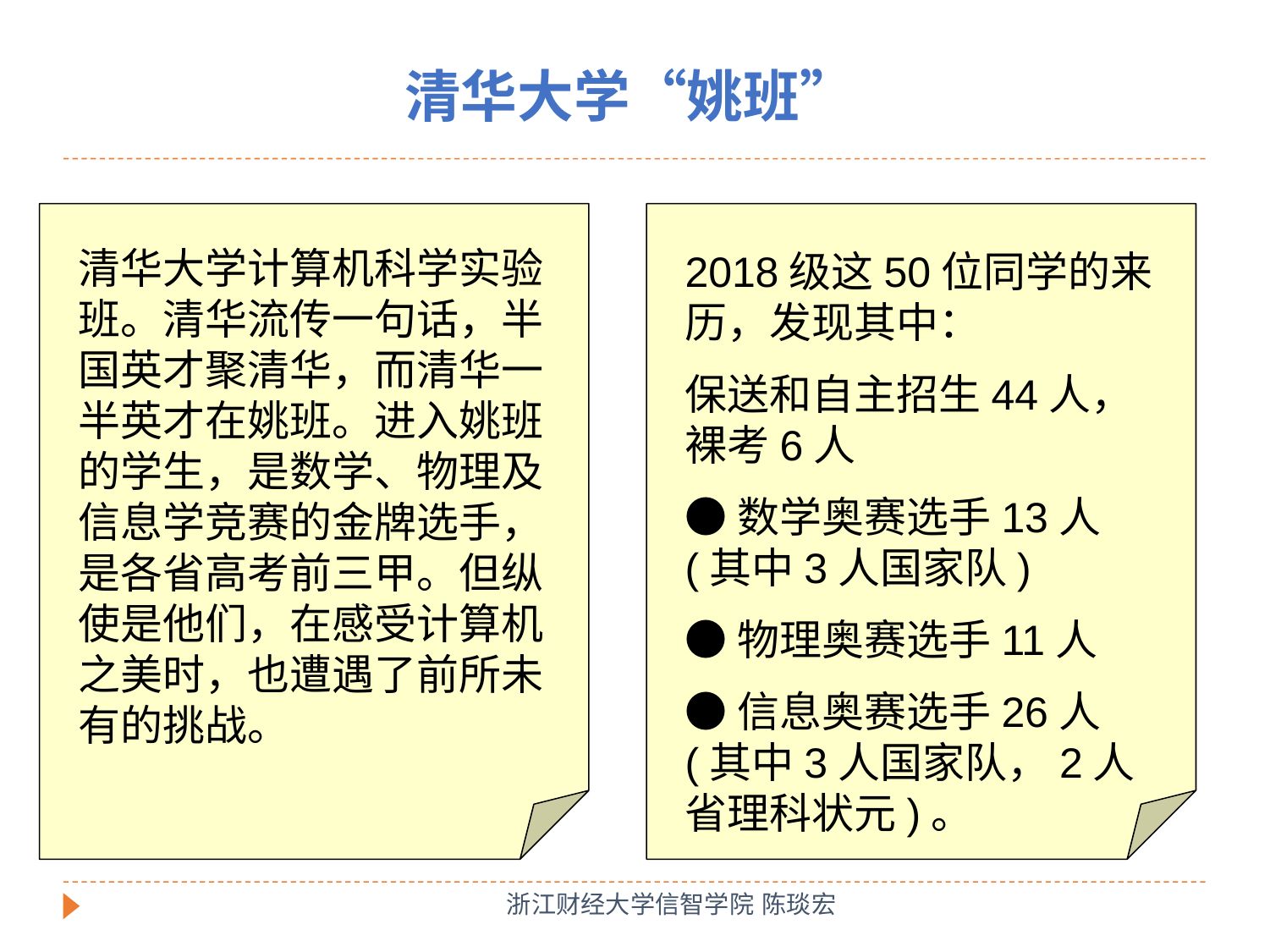

清华大学“姚班”

清华大学计算机科学实验班。清华流传一句话，半国英才聚清华，而清华一半英才在姚班。进入姚班的学生，是数学、物理及信息学竞赛的金牌选手，是各省高考前三甲。但纵使是他们，在感受计算机之美时，也遭遇了前所未有的挑战。
2018级这50位同学的来历，发现其中：
保送和自主招生44人，裸考6人
●数学奥赛选手13人(其中3人国家队)
●物理奥赛选手11人
●信息奥赛选手26人(其中3人国家队，2人省理科状元)。
浙江财经大学信智学院 陈琰宏
14